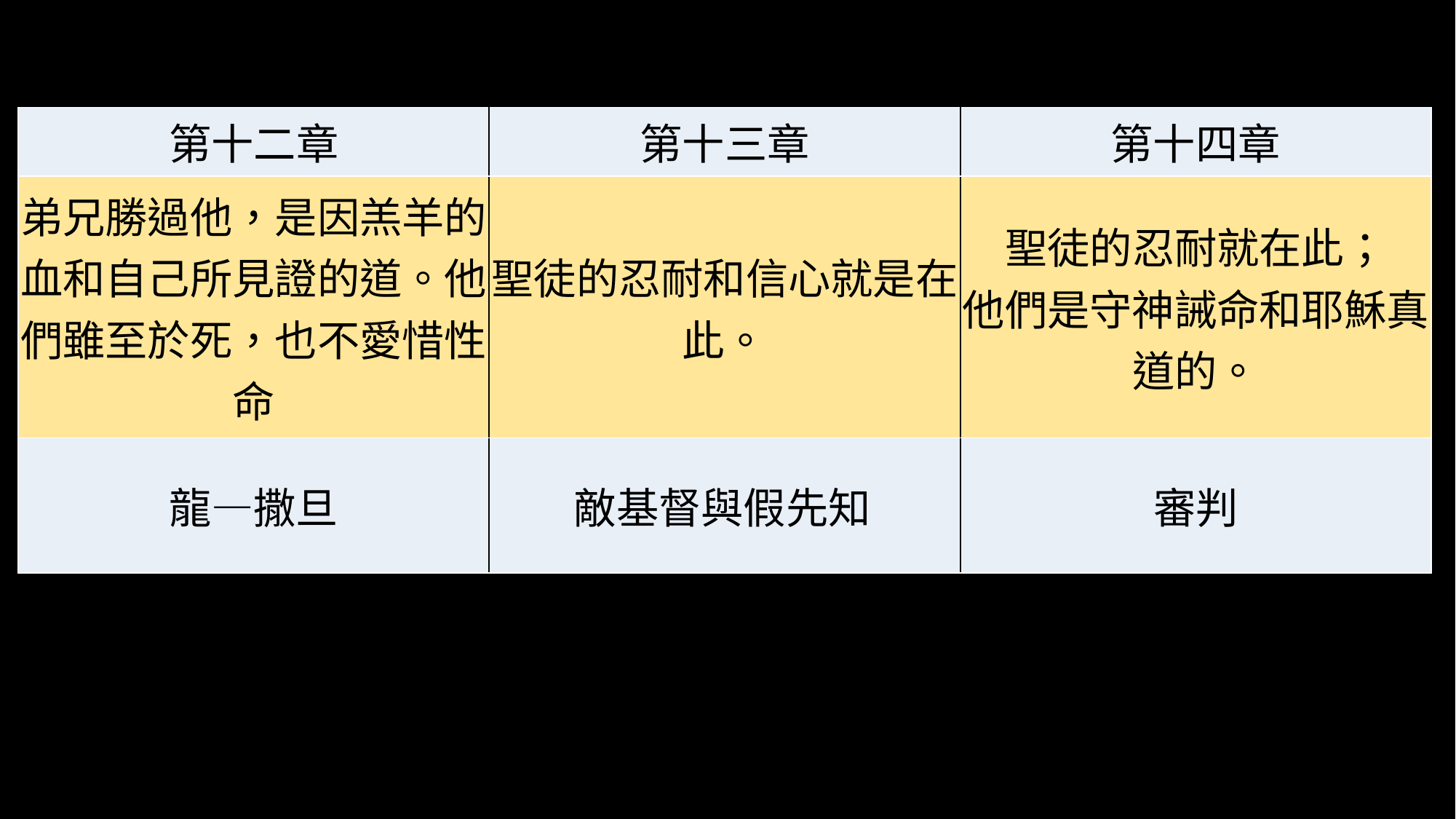

| 第十二章 | 第十三章 | 第十四章 |
| --- | --- | --- |
| 弟兄勝過他，是因羔羊的血和自己所見證的道。他們雖至於死，也不愛惜性命 | 聖徒的忍耐和信心就是在此。 | 聖徒的忍耐就在此； 他們是守神誡命和耶穌真道的。 |
| 龍—撒旦 | 敵基督與假先知 | 審判 |